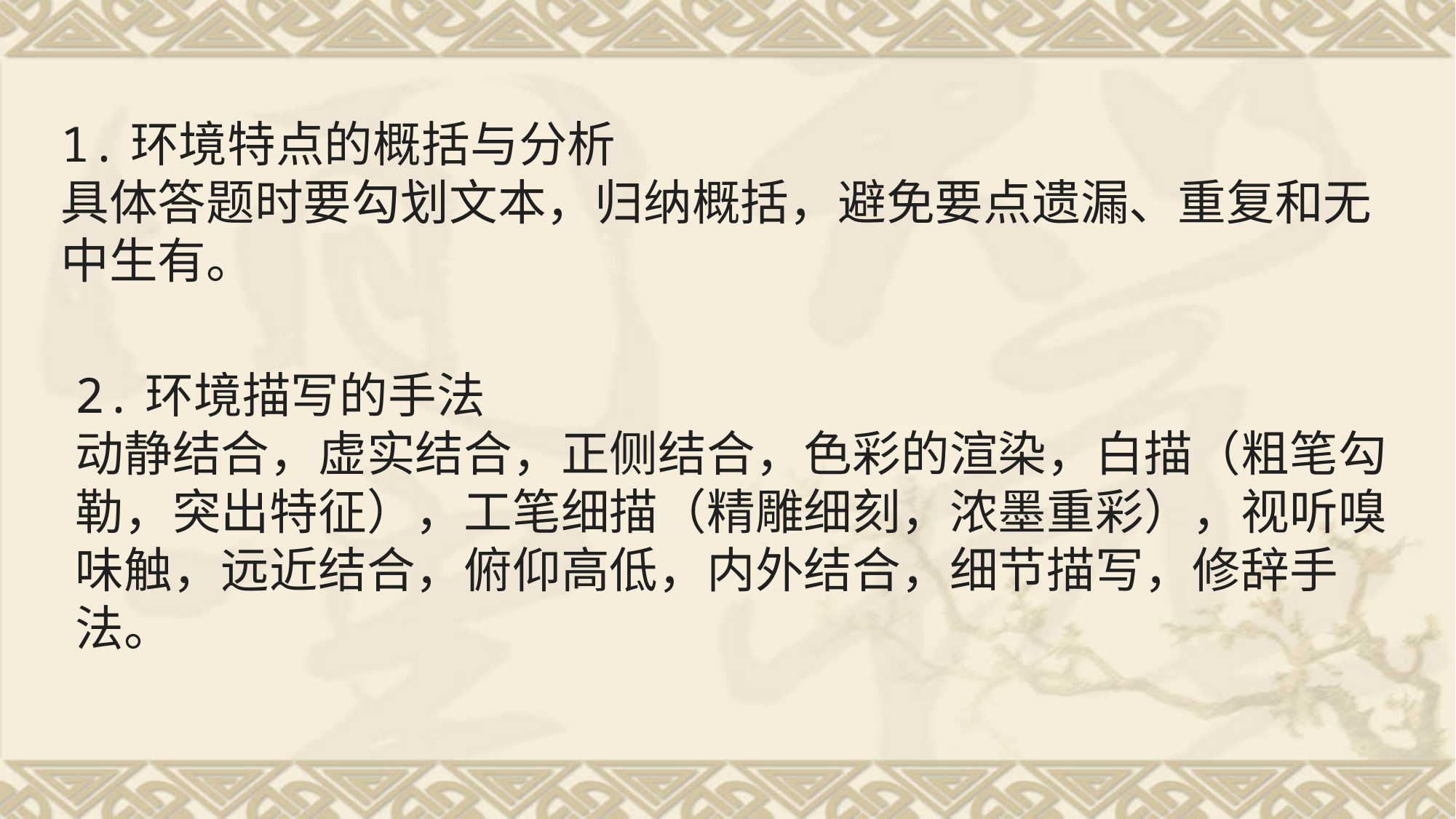

1.环境特点的概括与分析
具体答题时要勾划文本，归纳概括，避免要点遗漏、重复和无中生有。

2.环境描写的手法
动静结合，虚实结合，正侧结合，色彩的渲染，白描（粗笔勾勒，突出特征），工笔细描（精雕细刻，浓墨重彩），视听嗅味触，远近结合，俯仰高低，内外结合，细节描写，修辞手法。